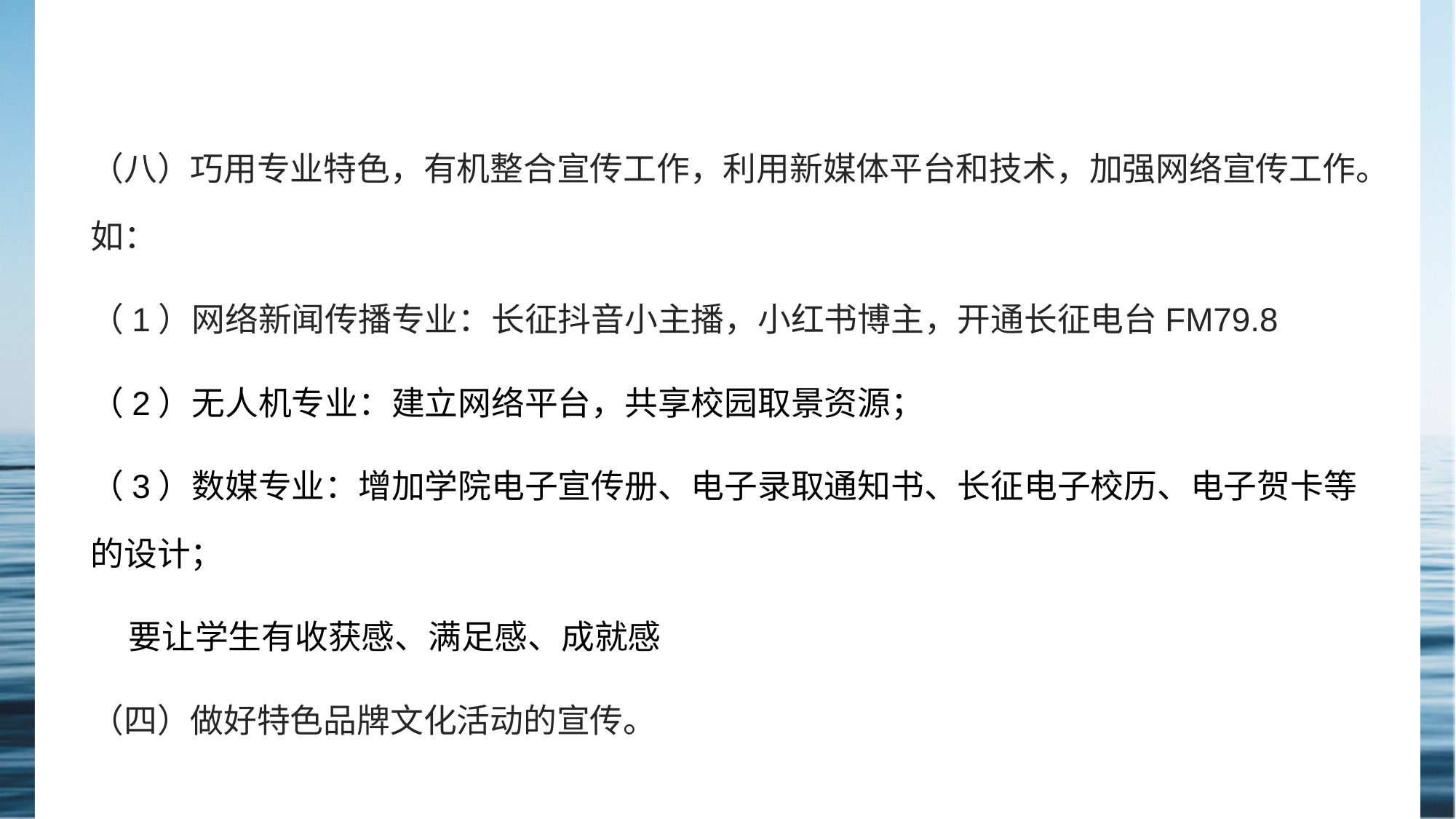

（八）巧用专业特色，有机整合宣传工作，利用新媒体平台和技术，加强网络宣传工作。如：
（1）网络新闻传播专业：长征抖音小主播，小红书博主，开通长征电台FM79.8
（2）无人机专业：建立网络平台，共享校园取景资源；
（3）数媒专业：增加学院电子宣传册、电子录取通知书、长征电子校历、电子贺卡等的设计；
    要让学生有收获感、满足感、成就感
（四）做好特色品牌文化活动的宣传。